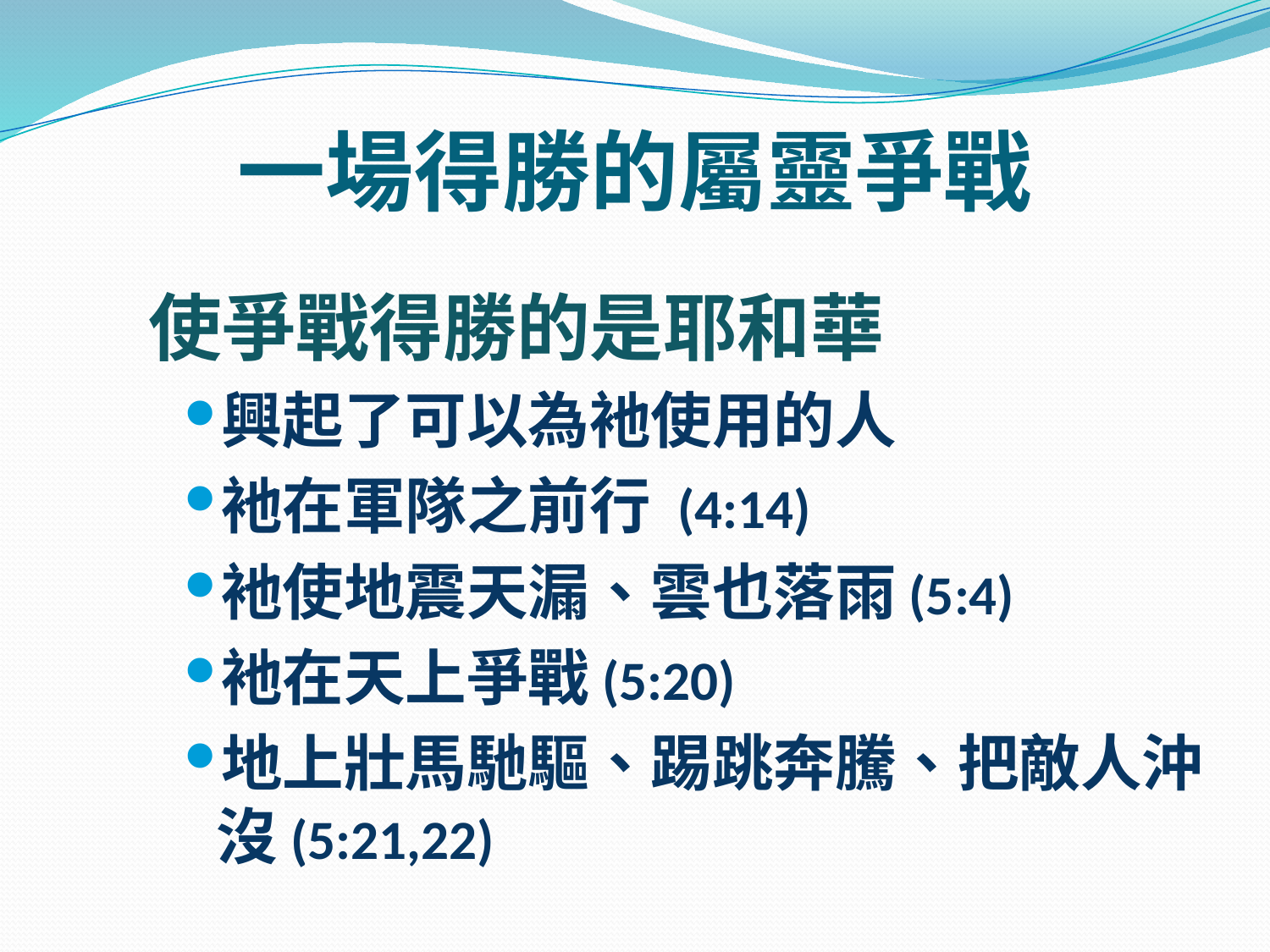

# 一場得勝的屬靈爭戰
使爭戰得勝的是耶和華
興起了可以為衪使用的人
衪在軍隊之前行 (4:14)
衪使地震天漏、雲也落雨(5:4)
衪在天上爭戰(5:20)
地上壯馬馳驅、踢跳奔騰、把敵人沖沒(5:21,22)